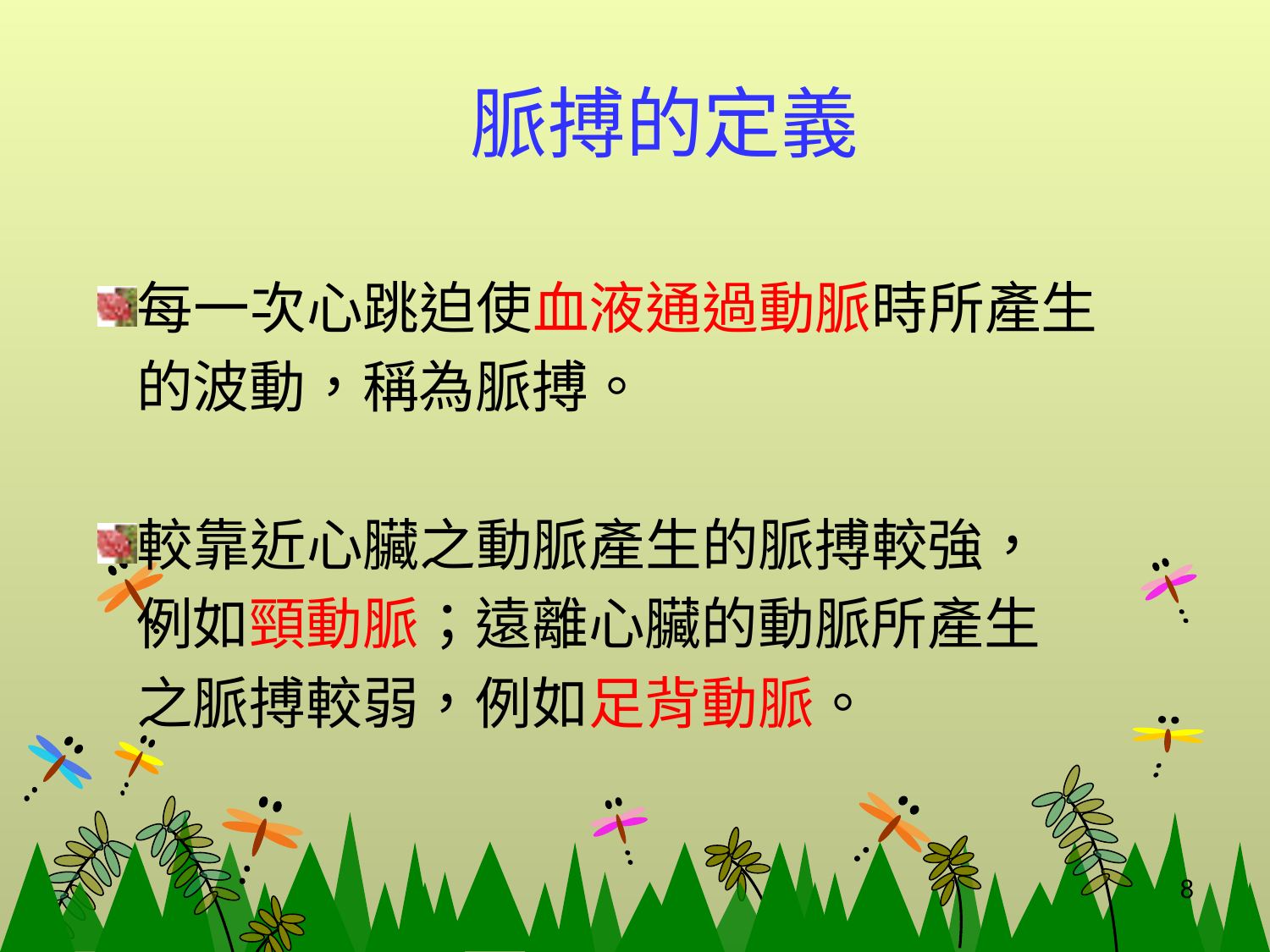

# 脈搏的定義
每一次心跳迫使血液通過動脈時所產生
  的波動，稱為脈搏。

較靠近心臟之動脈產生的脈搏較強，
  例如頸動脈；遠離心臟的動脈所產生
  之脈搏較弱，例如足背動脈。
8